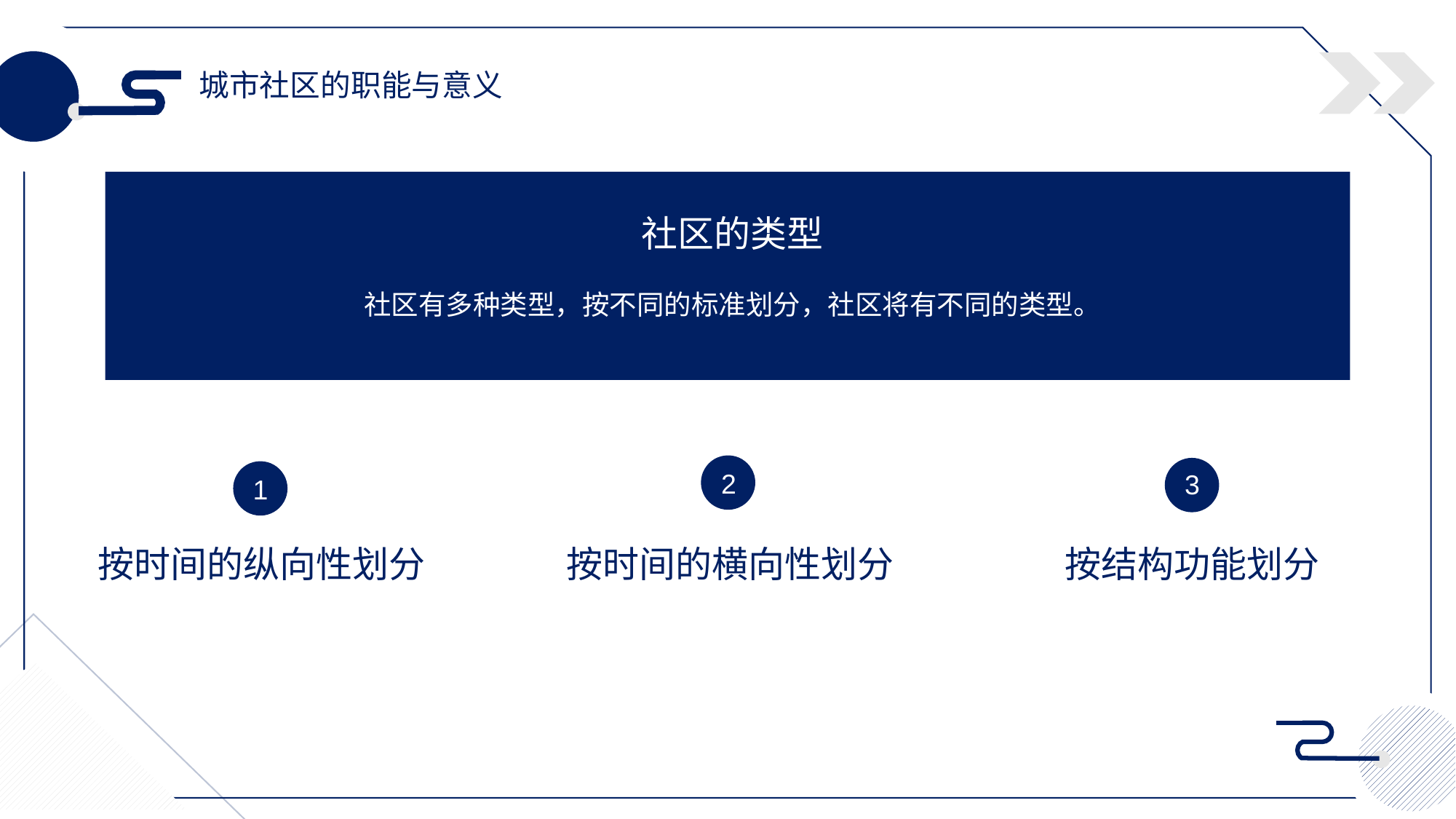

城市社区的职能与意义

社区的类型

社区有多种类型，按不同的标准划分，社区将有不同的类型。

1
按时间的纵向性划分
2
3
按时间的横向性划分
按结构功能划分